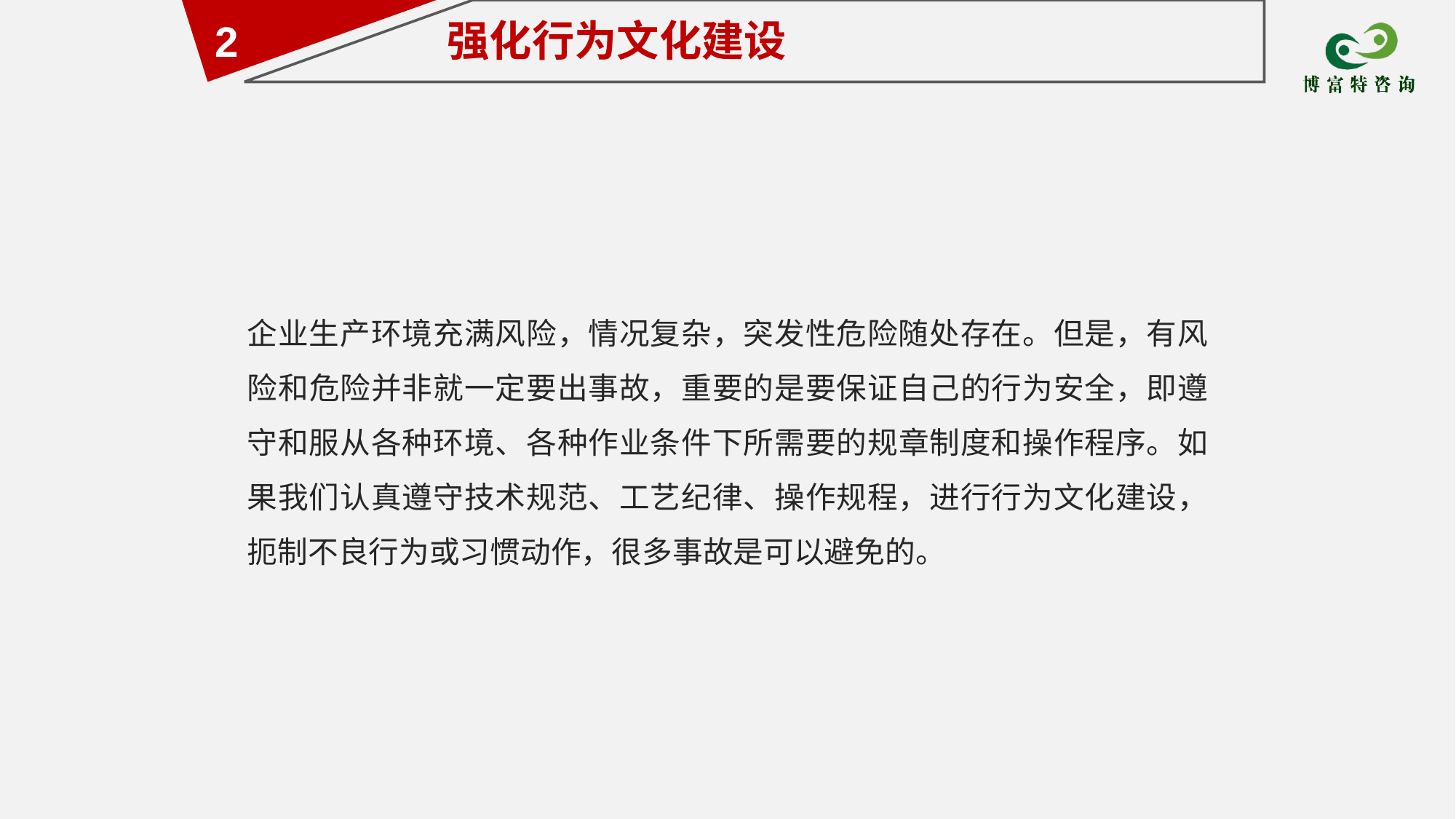

强化行为文化建设
2
企业生产环境充满风险，情况复杂，突发性危险随处存在。但是，有风险和危险并非就一定要出事故，重要的是要保证自己的行为安全，即遵守和服从各种环境、各种作业条件下所需要的规章制度和操作程序。如果我们认真遵守技术规范、工艺纪律、操作规程，进行行为文化建设，扼制不良行为或习惯动作，很多事故是可以避免的。